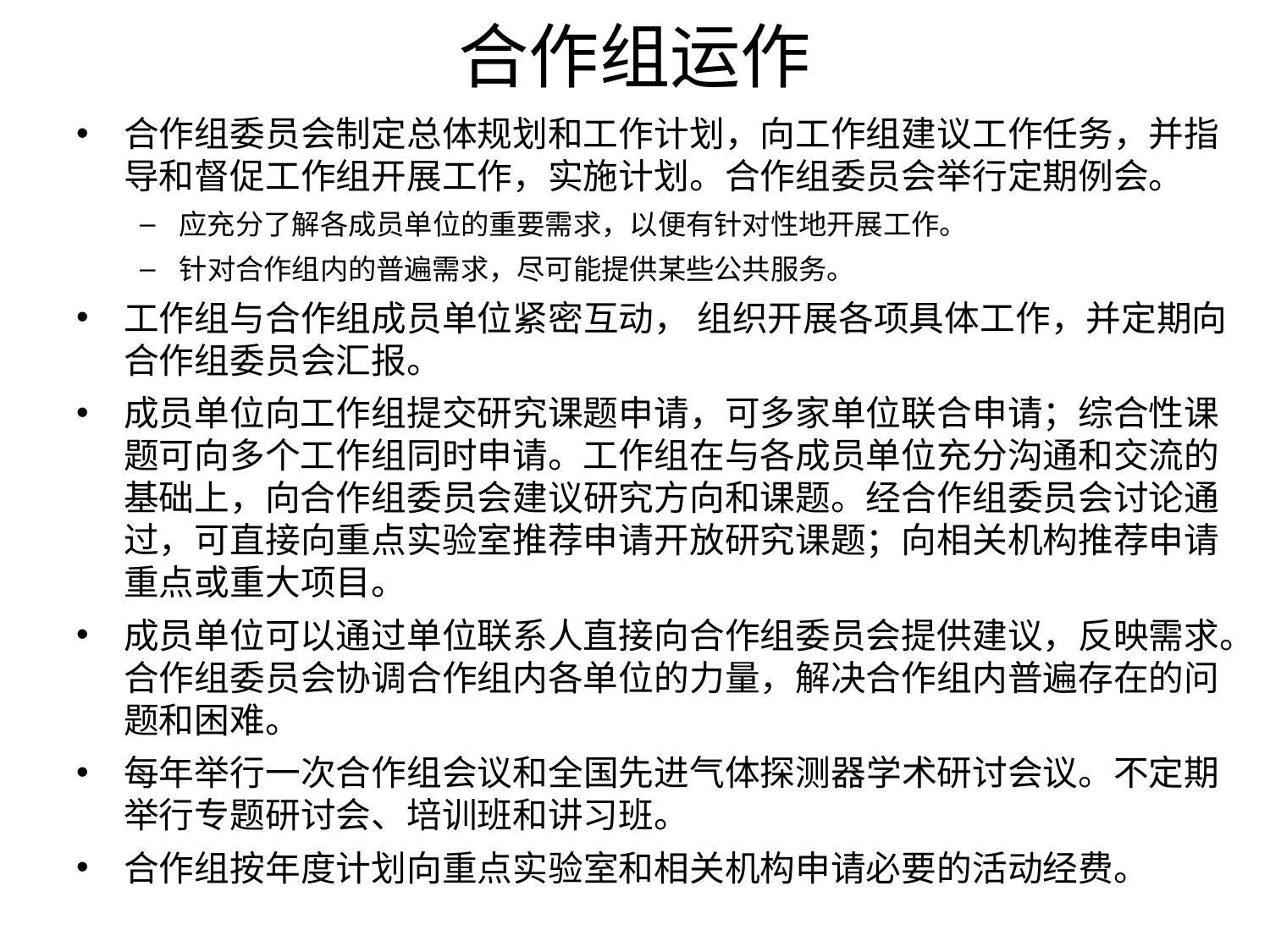

# 合作组运作
合作组委员会制定总体规划和工作计划，向工作组建议工作任务，并指导和督促工作组开展工作，实施计划。合作组委员会举行定期例会。
应充分了解各成员单位的重要需求，以便有针对性地开展工作。
针对合作组内的普遍需求，尽可能提供某些公共服务。
工作组与合作组成员单位紧密互动， 组织开展各项具体工作，并定期向合作组委员会汇报。
成员单位向工作组提交研究课题申请，可多家单位联合申请；综合性课题可向多个工作组同时申请。工作组在与各成员单位充分沟通和交流的基础上，向合作组委员会建议研究方向和课题。经合作组委员会讨论通过，可直接向重点实验室推荐申请开放研究课题；向相关机构推荐申请重点或重大项目。
成员单位可以通过单位联系人直接向合作组委员会提供建议，反映需求。合作组委员会协调合作组内各单位的力量，解决合作组内普遍存在的问题和困难。
每年举行一次合作组会议和全国先进气体探测器学术研讨会议。不定期举行专题研讨会、培训班和讲习班。
合作组按年度计划向重点实验室和相关机构申请必要的活动经费。
11